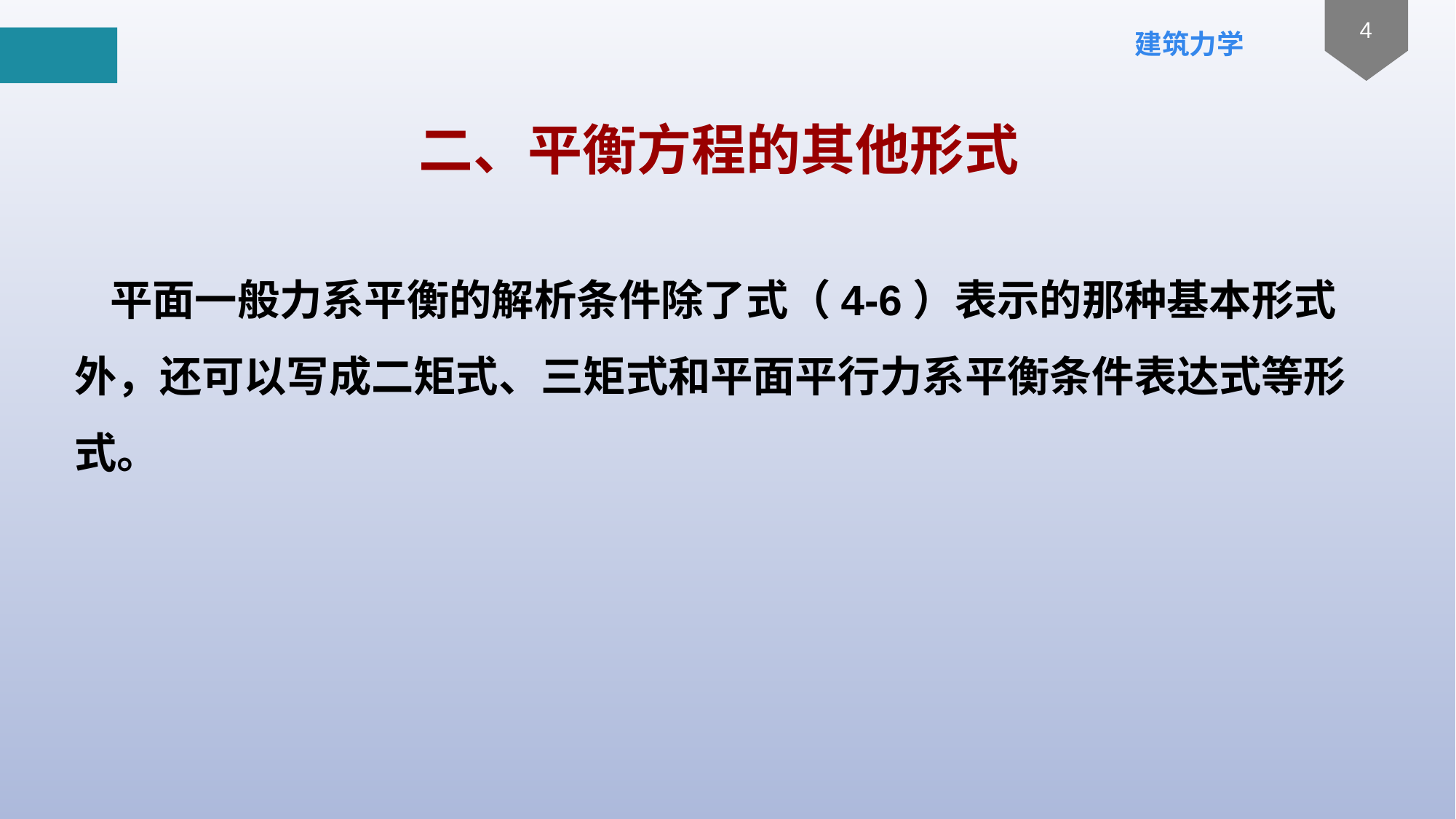

# 二、平衡方程的其他形式
平面一般力系平衡的解析条件除了式（4-6）表示的那种基本形式外，还可以写成二矩式、三矩式和平面平行力系平衡条件表达式等形式。